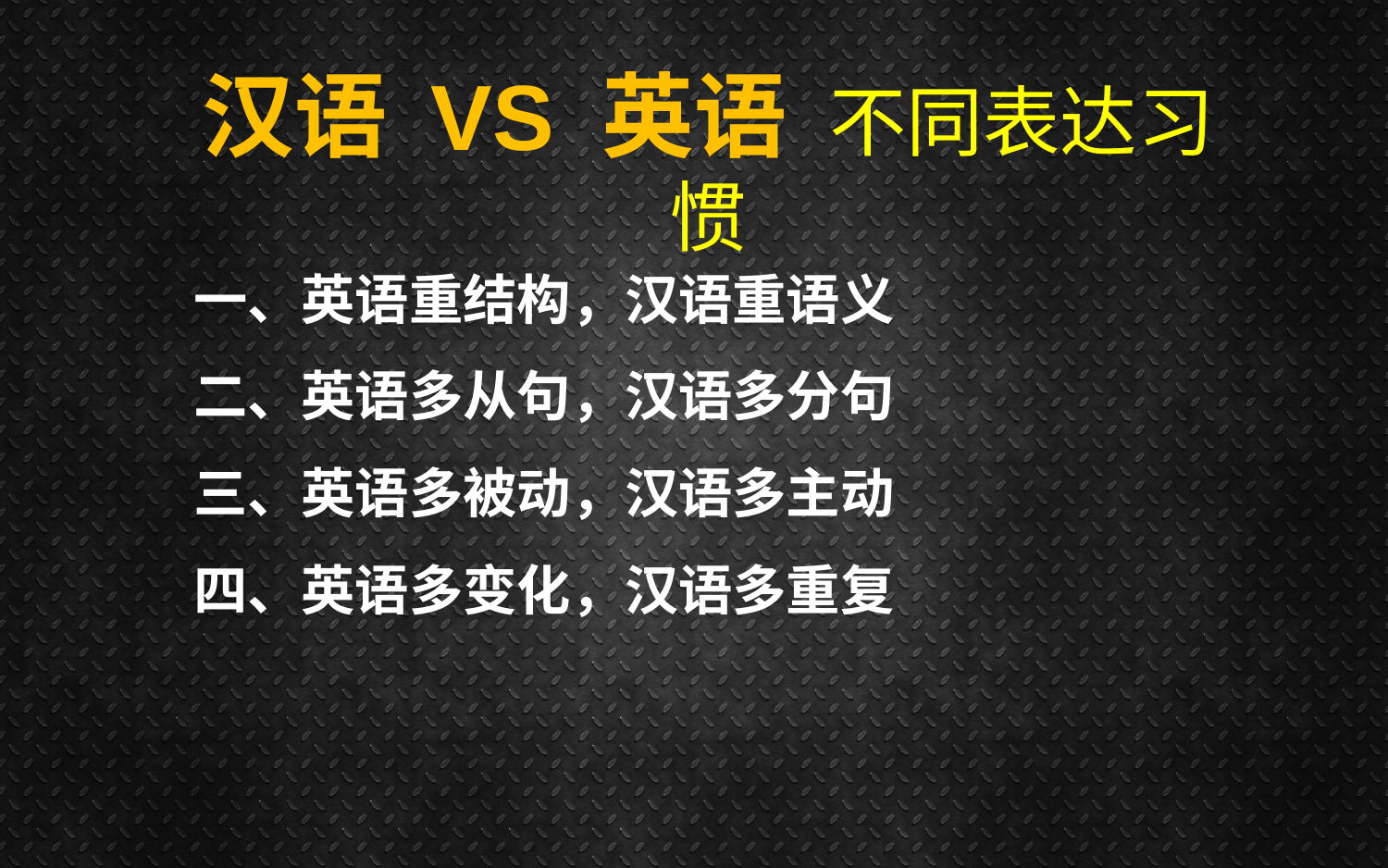

汉语 VS 英语  不同表达习惯
一、英语重结构，汉语重语义
二、英语多从句，汉语多分句
三、英语多被动，汉语多主动
四、英语多变化，汉语多重复